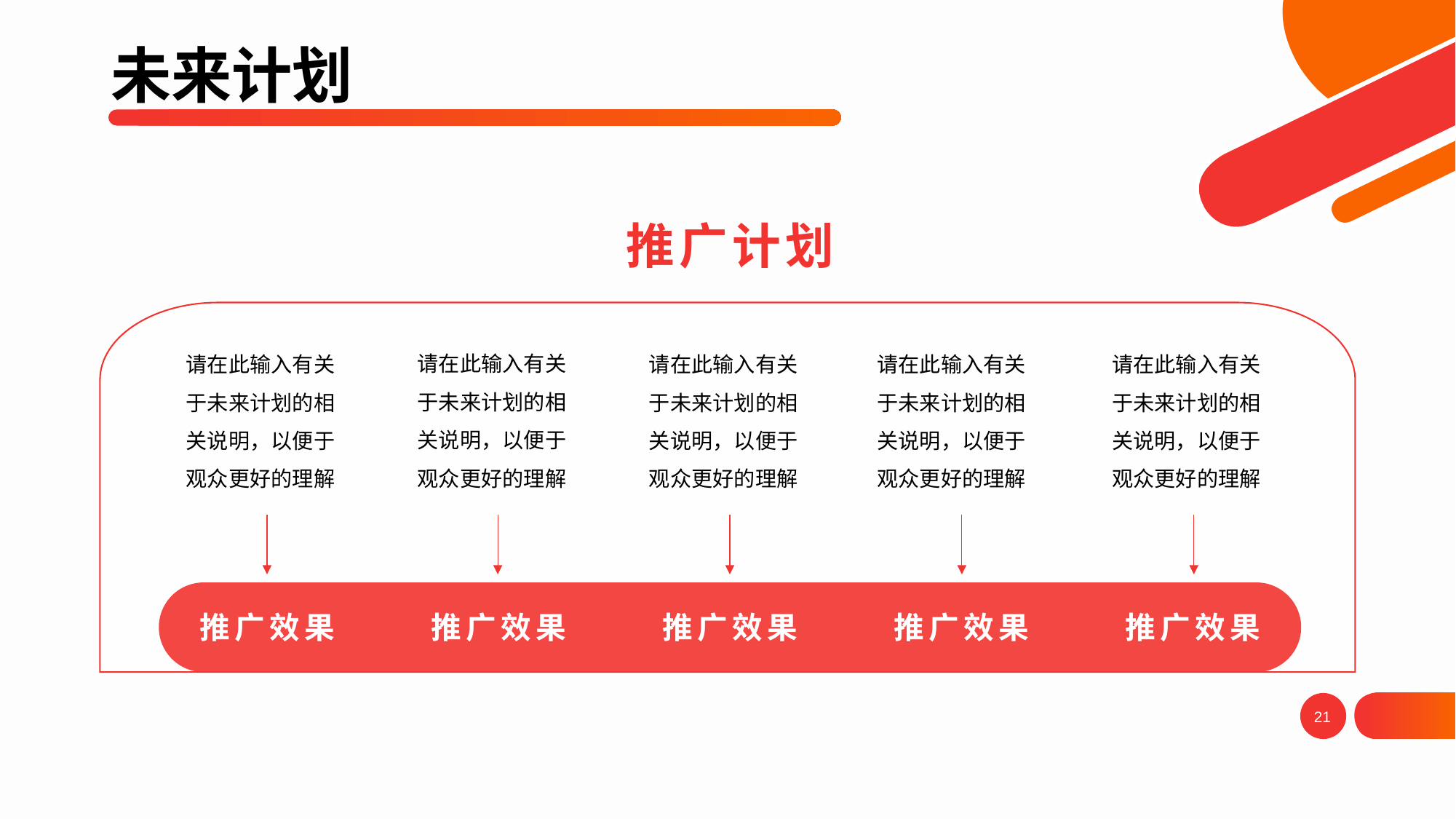

# 未来计划
推广计划

请在此输入有关于未来计划的相关说明，以便于观众更好的理解
请在此输入有关于未来计划的相关说明，以便于观众更好的理解
请在此输入有关于未来计划的相关说明，以便于观众更好的理解
请在此输入有关于未来计划的相关说明，以便于观众更好的理解
请在此输入有关于未来计划的相关说明，以便于观众更好的理解

推广效果
推广效果
推广效果
推广效果
推广效果
21